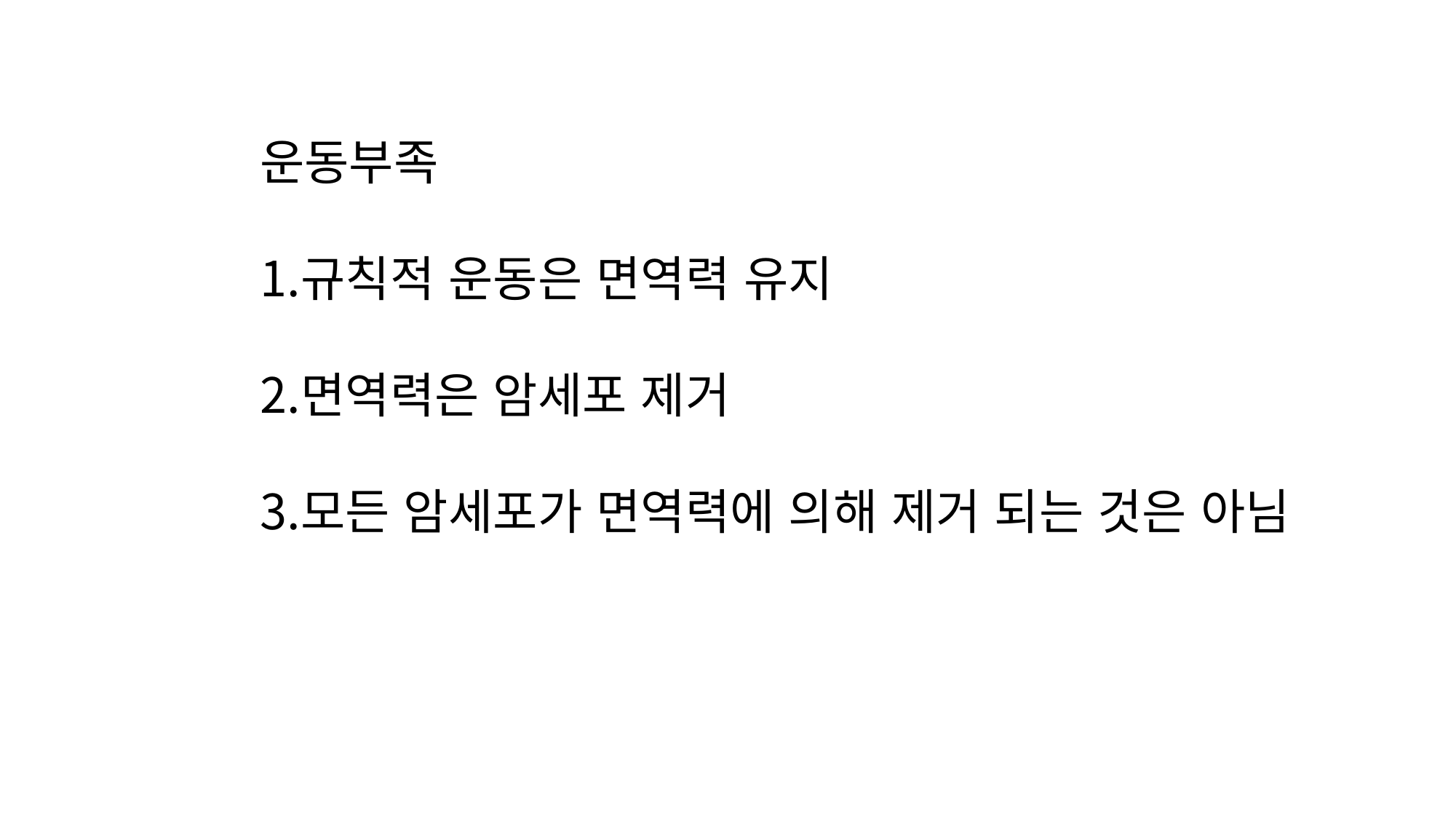

운동부족

규칙적 운동은 면역력 유지

면역력은 암세포 제거

모든 암세포가 면역력에 의해 제거 되는 것은 아님